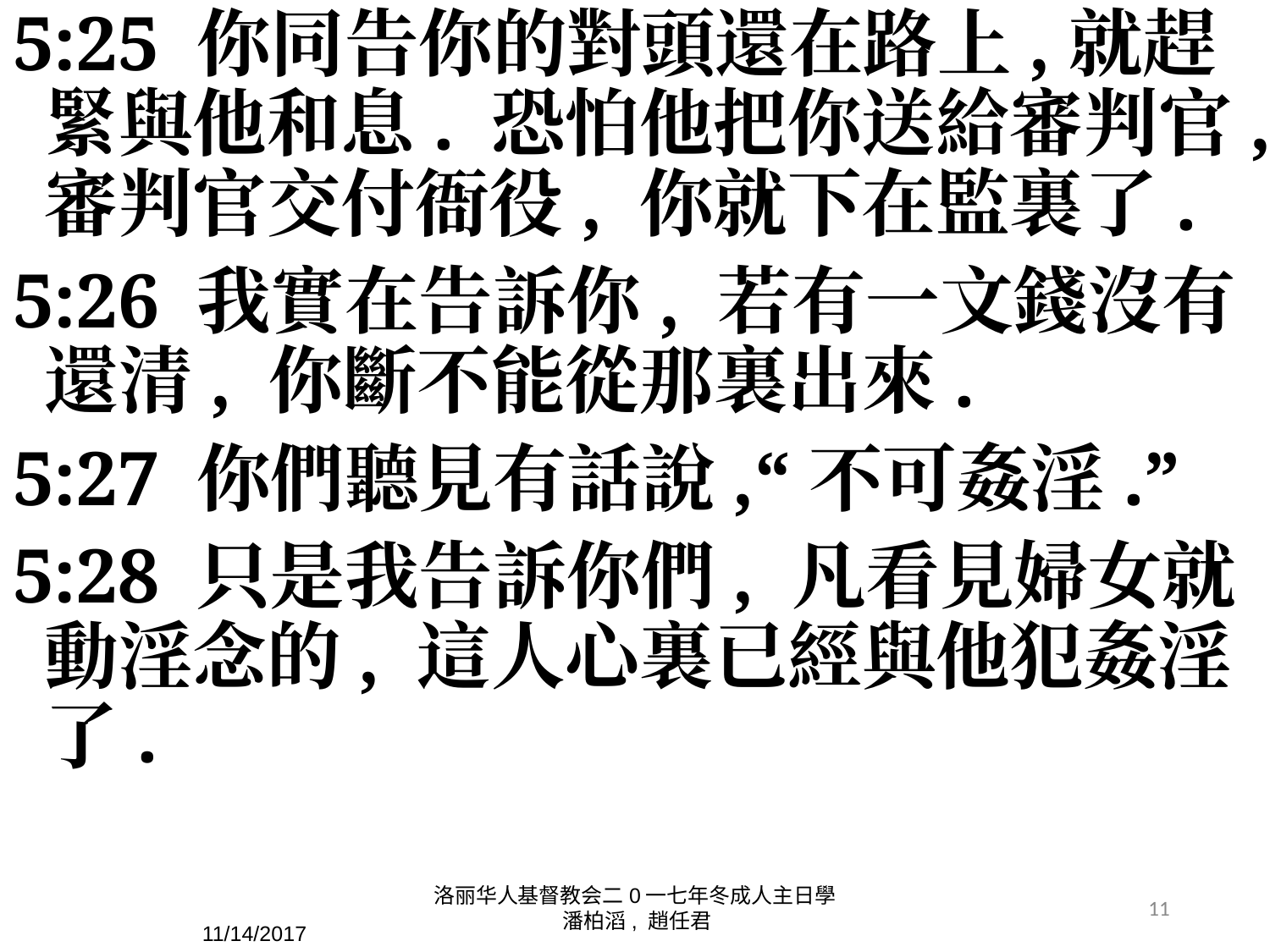

5:25 你同告你的對頭還在路上,就趕緊與他和息. 恐怕他把你送給審判官,審判官交付衙役, 你就下在監裏了.
5:26 我實在告訴你, 若有一文錢沒有還清, 你斷不能從那裏出來.
5:27 你們聽見有話說,“不可姦淫.”
5:28 只是我告訴你們, 凡看見婦女就動淫念的, 這人心裏已經與他犯姦淫了.
洛丽华人基督教会二0一七年冬成人主日學   潘柏滔, 趙任君
11
11/14/2017